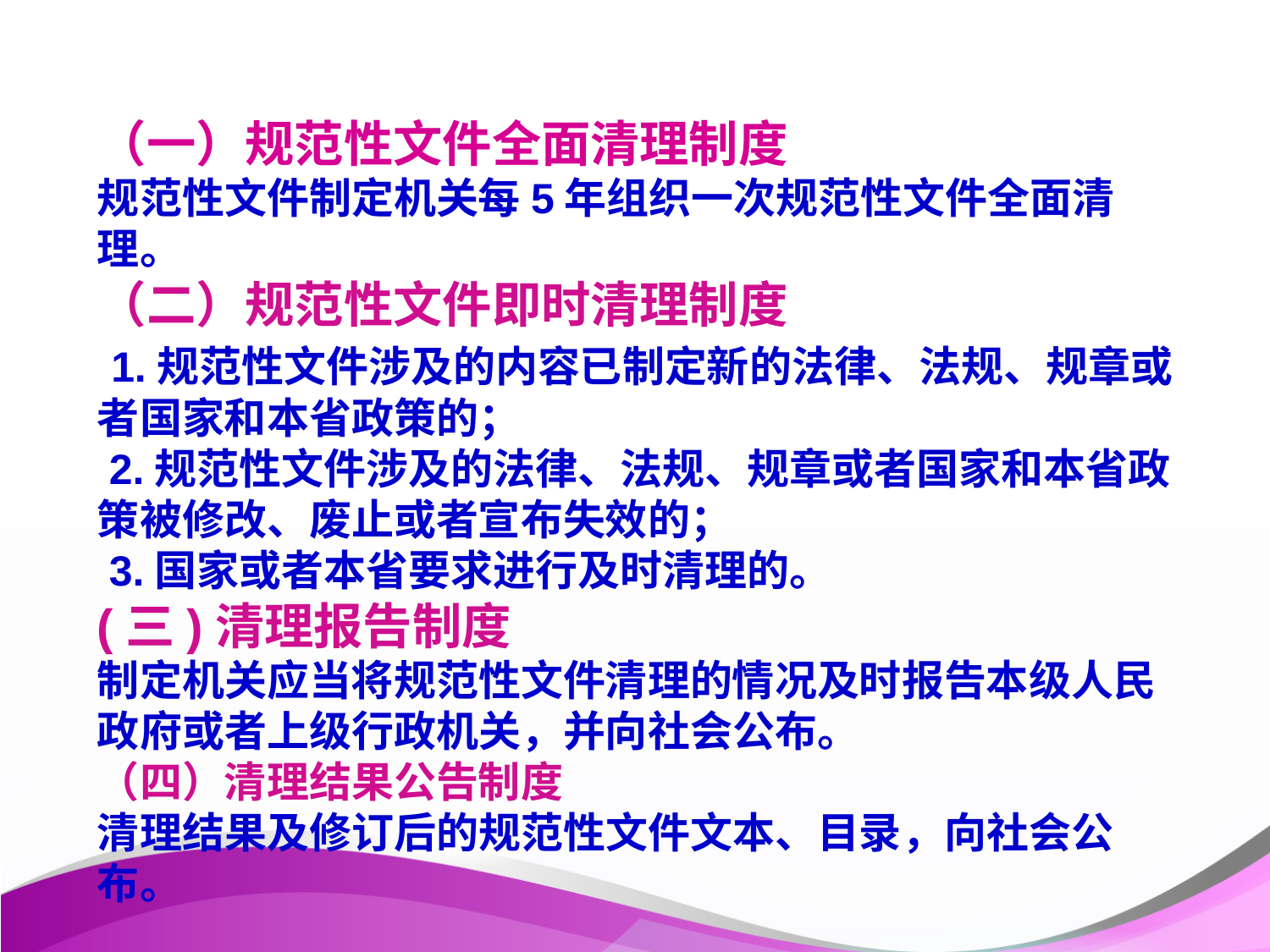

#
（一）规范性文件全面清理制度
规范性文件制定机关每5年组织一次规范性文件全面清理。
（二）规范性文件即时清理制度
 1.规范性文件涉及的内容已制定新的法律、法规、规章或者国家和本省政策的；
 2.规范性文件涉及的法律、法规、规章或者国家和本省政策被修改、废止或者宣布失效的；
 3.国家或者本省要求进行及时清理的。
(三)清理报告制度
制定机关应当将规范性文件清理的情况及时报告本级人民政府或者上级行政机关，并向社会公布。
（四）清理结果公告制度
清理结果及修订后的规范性文件文本、目录，向社会公布。